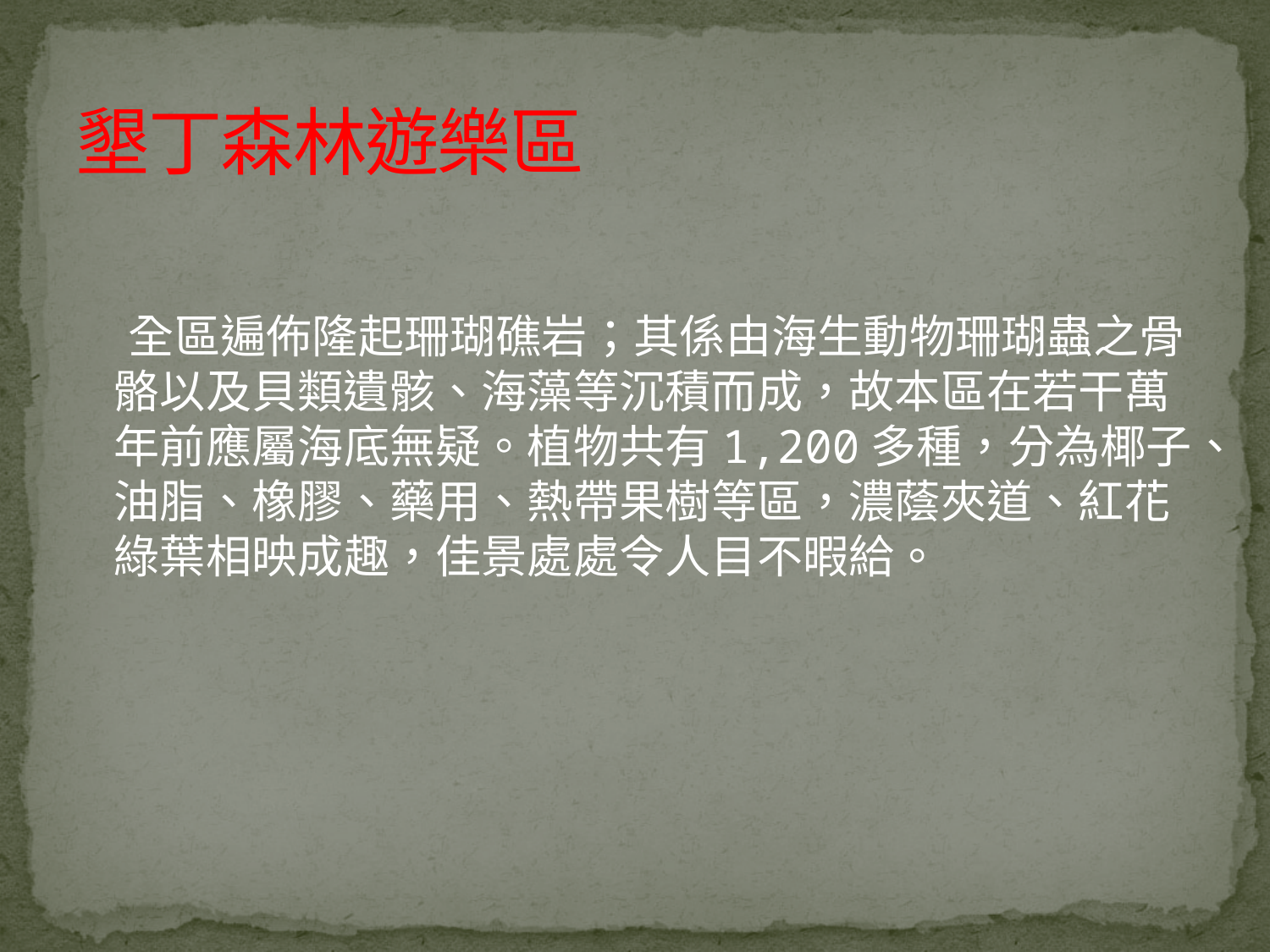

# 墾丁森林遊樂區
    全區遍佈隆起珊瑚礁岩；其係由海生動物珊瑚蟲之骨骼以及貝類遺骸、海藻等沉積而成，故本區在若干萬年前應屬海底無疑。植物共有1,200多種，分為椰子、油脂、橡膠、藥用、熱帶果樹等區，濃蔭夾道、紅花綠葉相映成趣，佳景處處令人目不暇給。